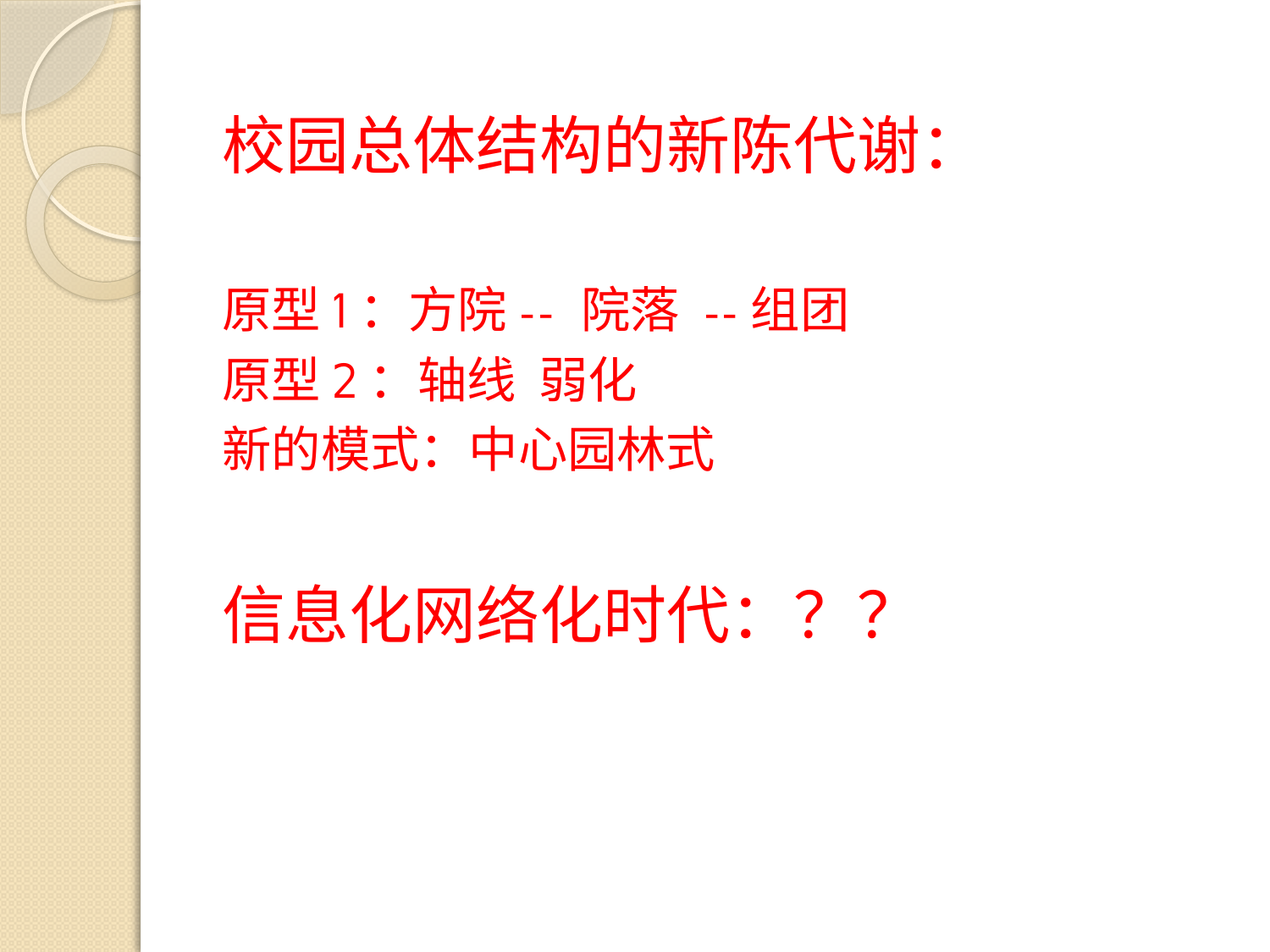

校园总体结构的新陈代谢：

原型1：方院-- 院落 --组团
原型2：轴线  弱化
新的模式：中心园林式

信息化网络化时代：？？